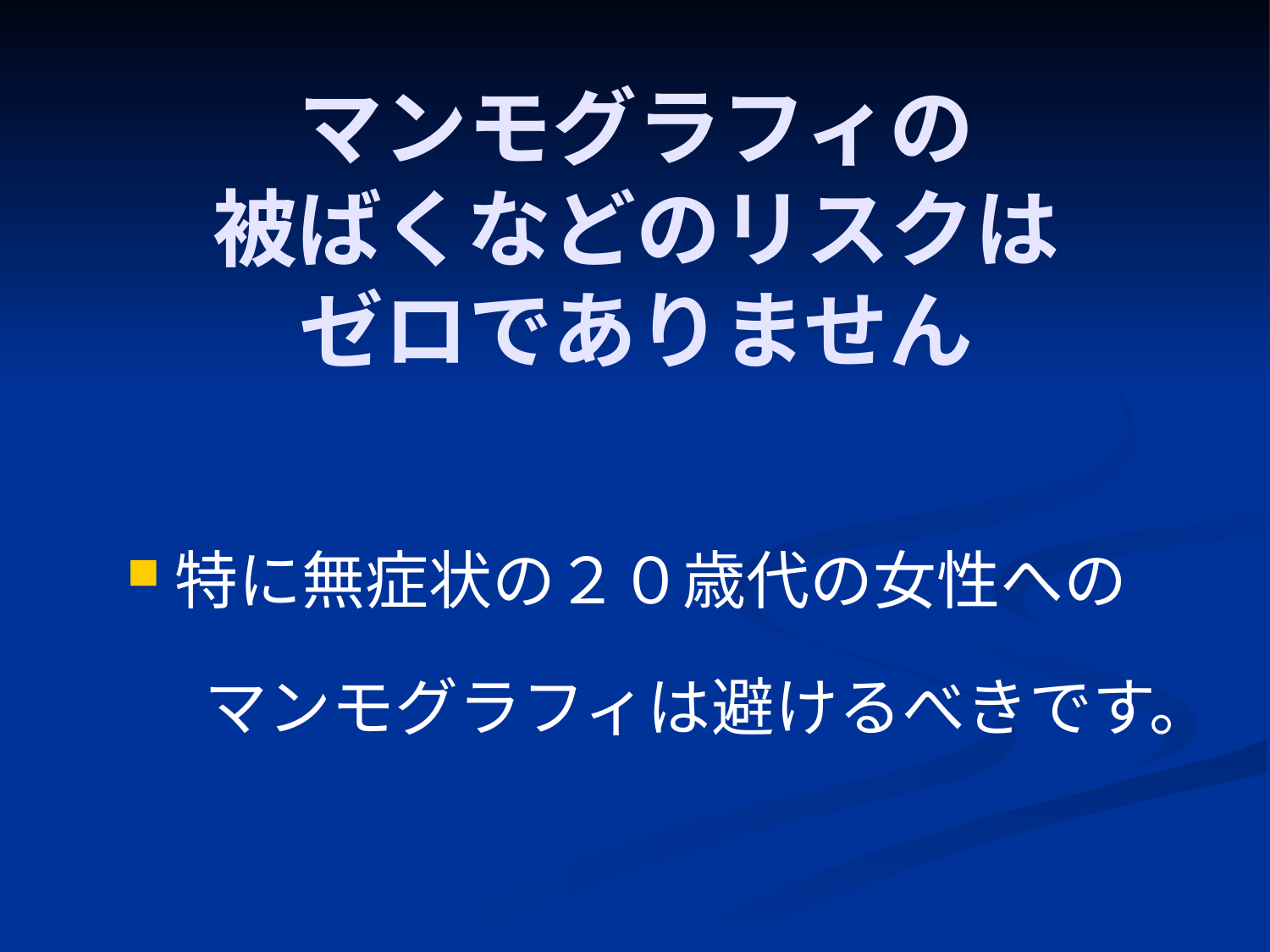

# マンモグラフィの 被ばくなどのリスクは ゼロでありません
特に無症状の２０歳代の女性への
　 マンモグラフィは避けるべきです。